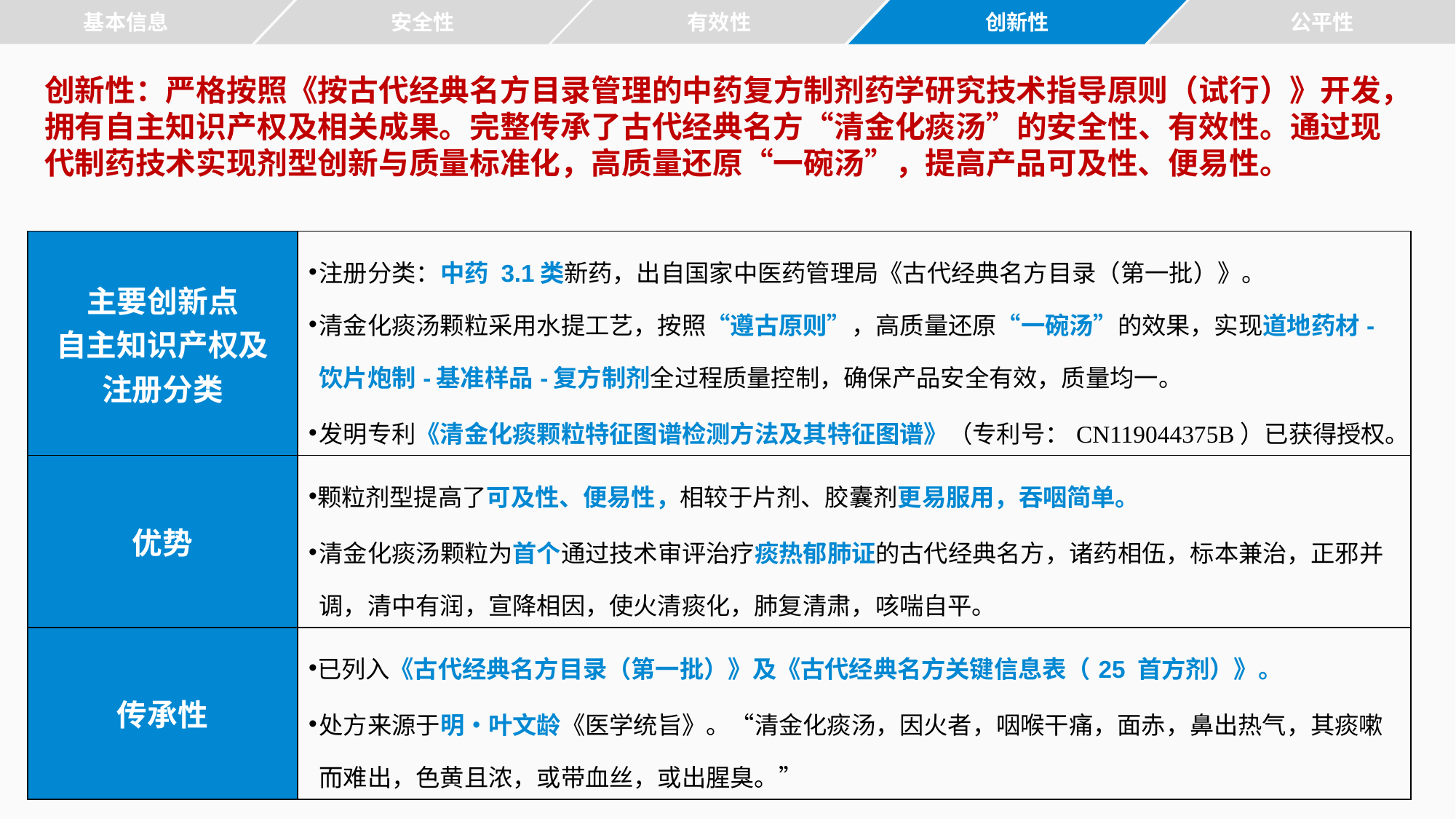

有效性
公平性
基本信息
安全性
创新性
创新性：严格按照《按古代经典名方目录管理的中药复方制剂药学研究技术指导原则（试行）》开发，拥有自主知识产权及相关成果。完整传承了古代经典名方“清金化痰汤”的安全性、有效性。通过现代制药技术实现剂型创新与质量标准化，高质量还原“一碗汤”，提高产品可及性、便易性。
| 主要创新点 自主知识产权及 注册分类 | 注册分类：中药 3.1类新药，出自国家中医药管理局《古代经典名方目录（第一批）》。 清金化痰汤颗粒采用水提工艺，按照“遵古原则”，高质量还原“一碗汤”的效果，实现道地药材-饮片炮制-基准样品-复方制剂全过程质量控制，确保产品安全有效，质量均一。 发明专利《清金化痰颗粒特征图谱检测方法及其特征图谱》（专利号：CN119044375B）已获得授权。 |
| --- | --- |
| 优势 | 颗粒剂型提高了可及性、便易性，相较于片剂、胶囊剂更易服用，吞咽简单。 清金化痰汤颗粒为首个通过技术审评治疗痰热郁肺证的古代经典名方，诸药相伍，标本兼治，正邪并调，清中有润，宣降相因，使火清痰化，肺复清肃，咳喘自平。 |
| 传承性 | 已列入《古代经典名方目录（第一批）》及《古代经典名方关键信息表（25 首方剂）》。 处方来源于明•叶文龄《医学统旨》。“清金化痰汤，因火者，咽喉干痛，面赤，鼻出热气，其痰嗽而难出，色黄且浓，或带血丝，或出腥臭。” |